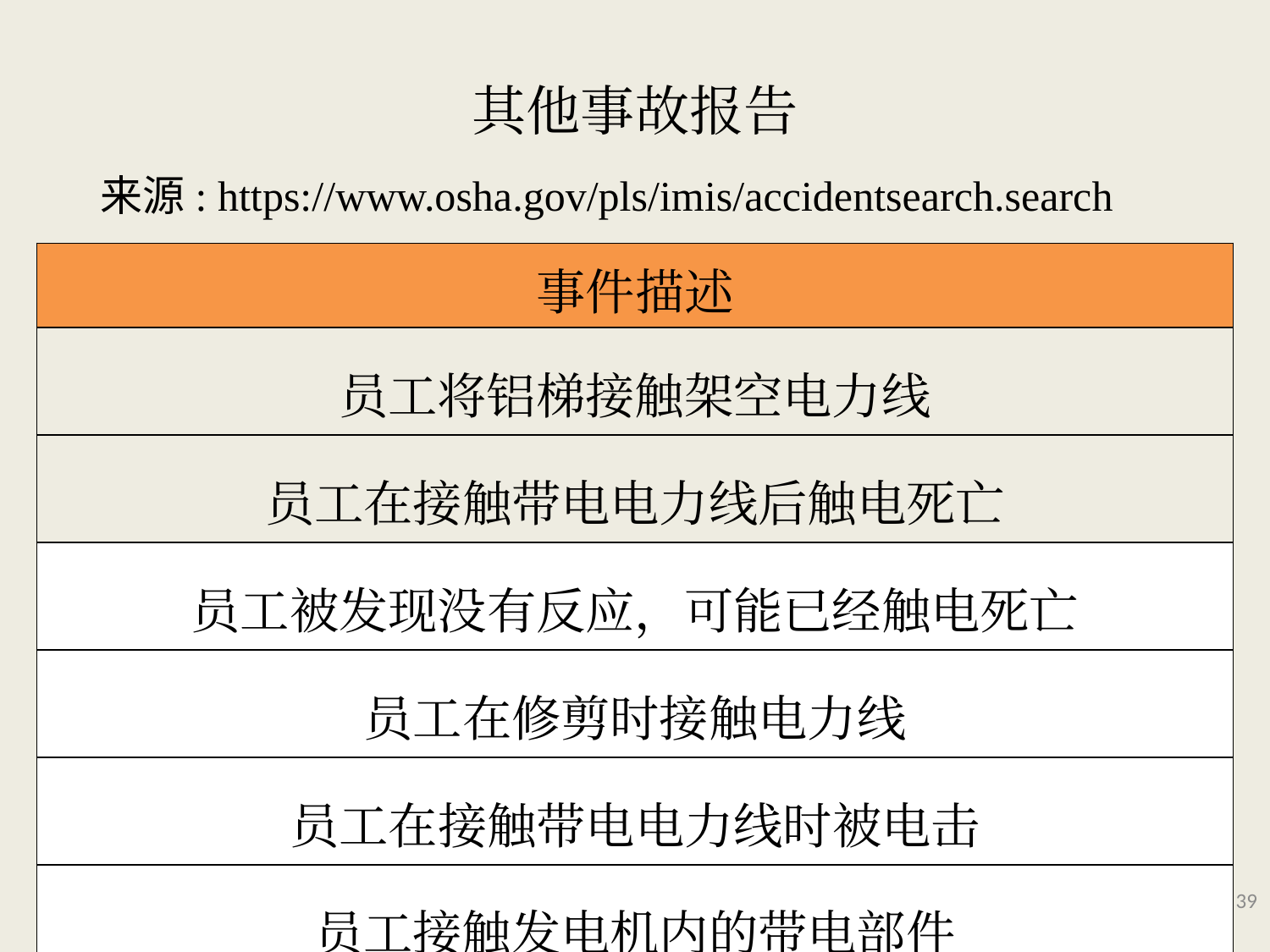

# 其他事故报告
来源: https://www.osha.gov/pls/imis/accidentsearch.search
| 事件描述 |
| --- |
| 员工将铝梯接触架空电力线 |
| 员工在接触带电电力线后触电死亡 |
| 员工被发现没有反应，可能已经触电死亡 |
| 员工在修剪时接触电力线 |
| 员工在接触带电电力线时被电击 |
| 员工接触发电机内的带电部件 |
39